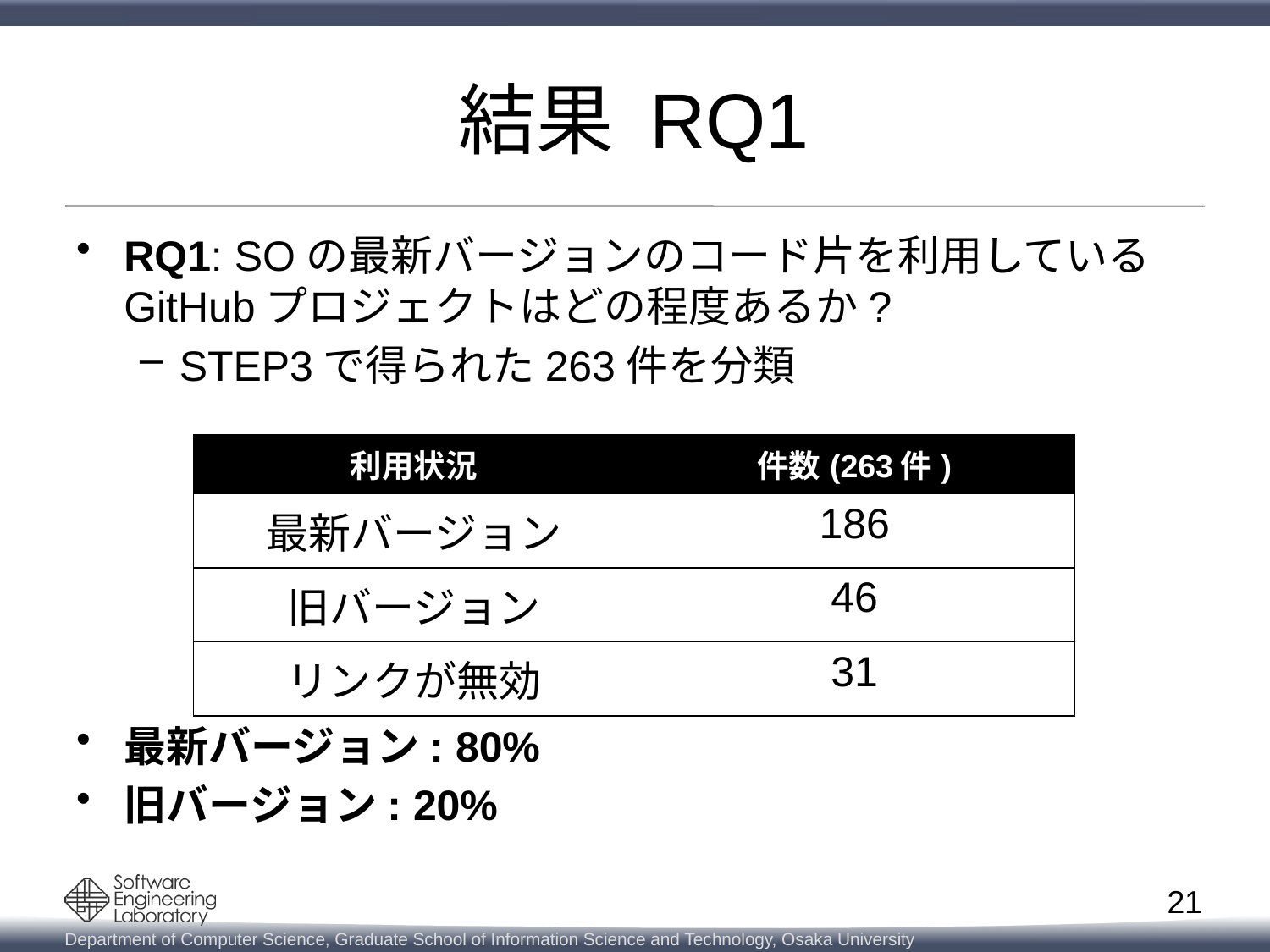

# 結果 RQ1
RQ1: SOの最新バージョンのコード片を利用している GitHubプロジェクトはどの程度あるか?
STEP3で得られた263件を分類

| 利用状況 | 件数(263件) |
| --- | --- |
| 最新バージョン | 186 |
| 旧バージョン | 46 |
| リンクが無効 | 31 |
最新バージョン: 80%
旧バージョン: 20%
21